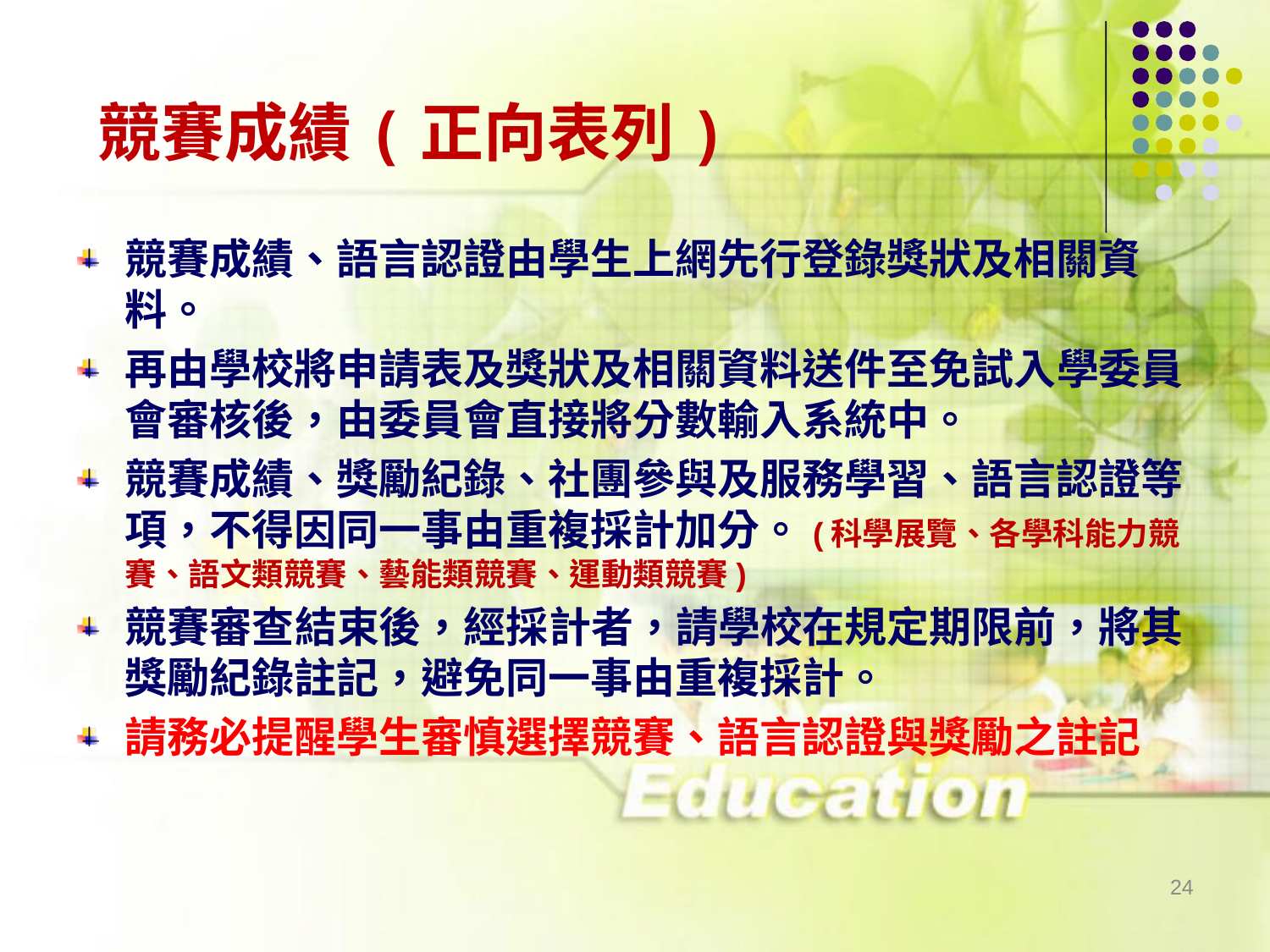

# 競賽成績(正向表列)
競賽成績、語言認證由學生上網先行登錄獎狀及相關資料。
再由學校將申請表及獎狀及相關資料送件至免試入學委員會審核後，由委員會直接將分數輸入系統中。
競賽成績、獎勵紀錄、社團參與及服務學習、語言認證等項，不得因同一事由重複採計加分。(科學展覽、各學科能力競賽、語文類競賽、藝能類競賽、運動類競賽)
競賽審查結束後，經採計者，請學校在規定期限前，將其獎勵紀錄註記，避免同一事由重複採計。
請務必提醒學生審慎選擇競賽、語言認證與獎勵之註記
24